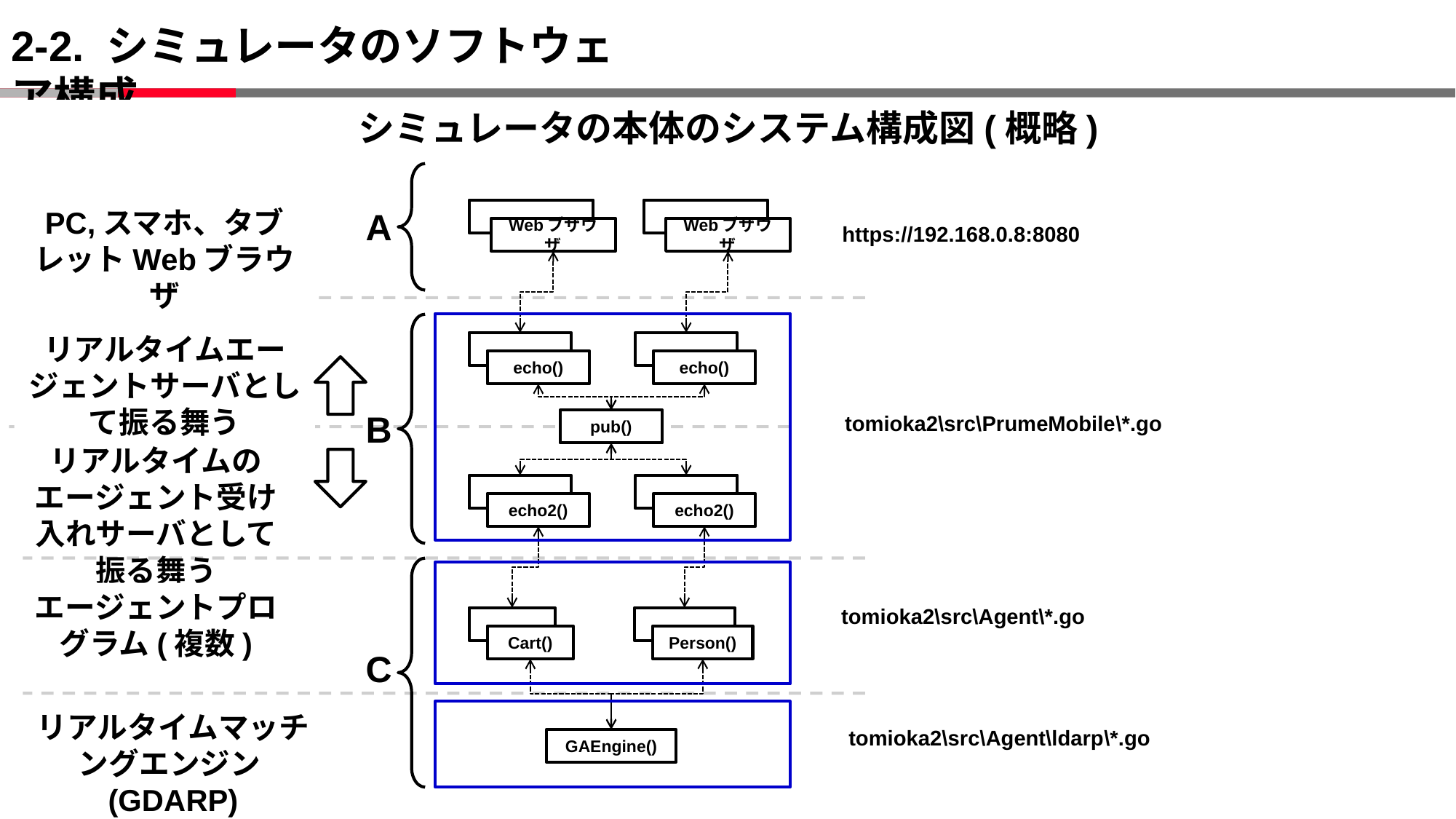

# 2-2. シミュレータのソフトウェア構成
シミュレータの本体のシステム構成図(概略)

PC,スマホ、タブレットWebブラウザ
A

Webブザウザ

Webブザウザ
https://192.168.0.8:8080

リアルタイムエージェントサーバとして振る舞う

echo()
echo()

B
tomioka2\src\PrumeMobile\*.go
pub()
リアルタイムのエージェント受け入れサーバとして振る舞う

echo2()
echo2()

エージェントプログラム(複数)
tomioka2\src\Agent\*.go

Cart()
Person()
C

リアルタイムマッチングエンジン(GDARP)
tomioka2\src\Agent\ldarp\*.go
GAEngine()